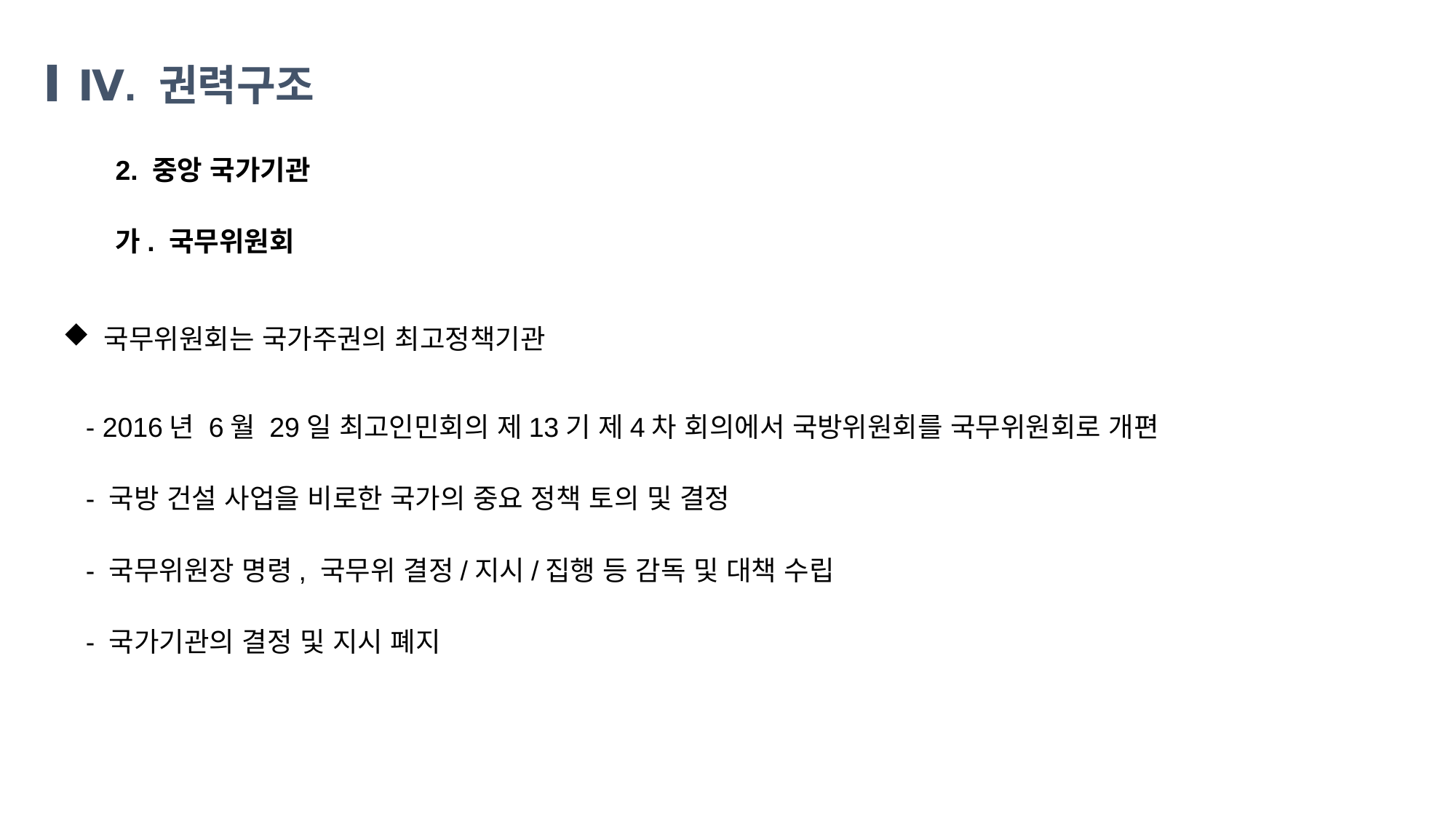

Ⅳ. 권력구조

2. 중앙 국가기관
가. 국무위원회
국무위원회는 국가주권의 최고정책기관
   - 2016년 6월 29일 최고인민회의 제13기 제4차 회의에서 국방위원회를 국무위원회로 개편
   - 국방 건설 사업을 비로한 국가의 중요 정책 토의 및 결정
   - 국무위원장 명령, 국무위 결정/지시/집행 등 감독 및 대책 수립
   - 국가기관의 결정 및 지시 폐지